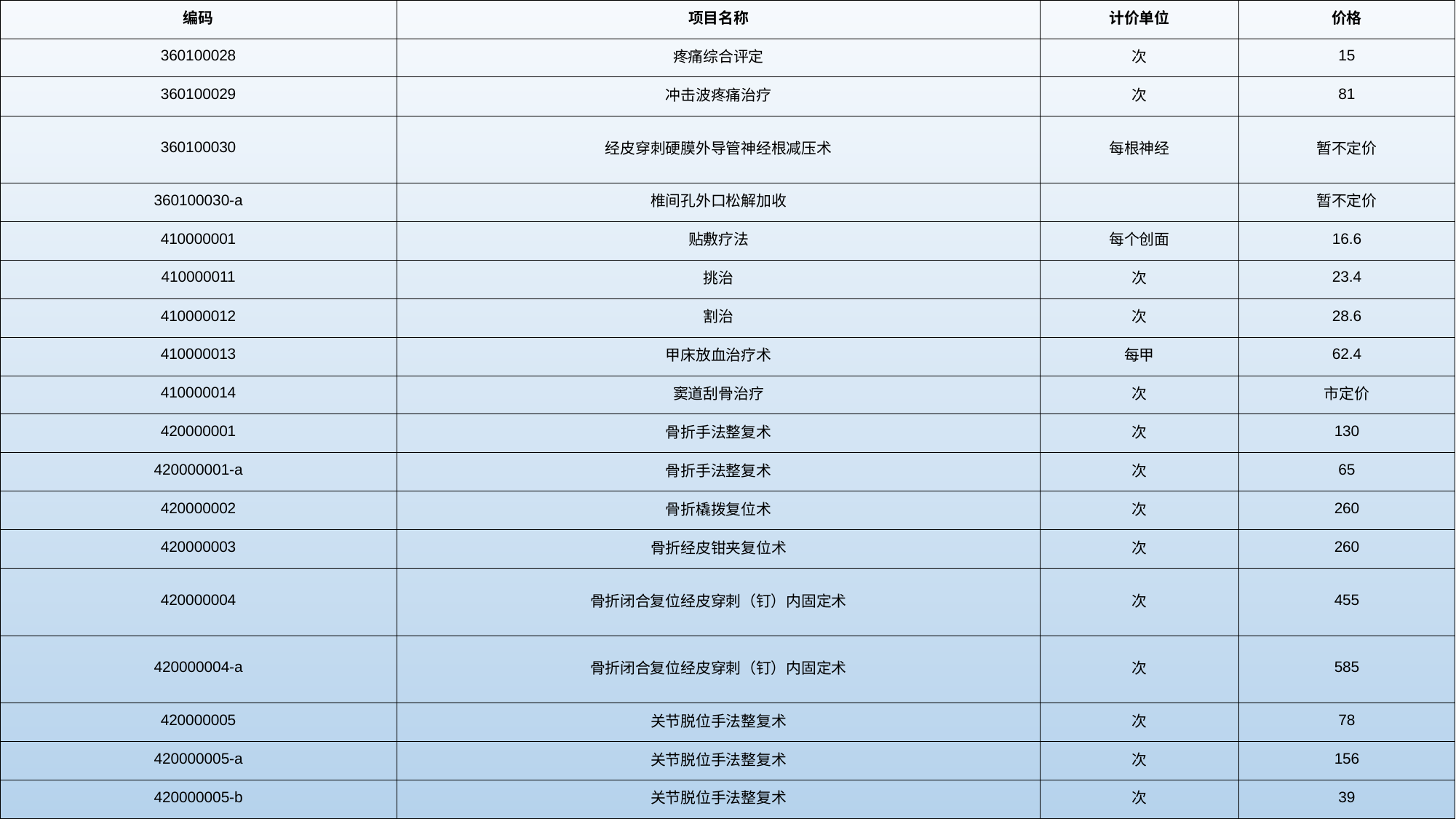

| 编码 | 项目名称 | 计价单位 | 价格 |
| --- | --- | --- | --- |
| 360100028 | 疼痛综合评定 | 次 | 15 |
| 360100029 | 冲击波疼痛治疗 | 次 | 81 |
| 360100030 | 经皮穿刺硬膜外导管神经根减压术 | 每根神经 | 暂不定价 |
| 360100030-a | 椎间孔外口松解加收 |  | 暂不定价 |
| 410000001 | 贴敷疗法 | 每个创面 | 16.6 |
| 410000011 | 挑治 | 次 | 23.4 |
| 410000012 | 割治 | 次 | 28.6 |
| 410000013 | 甲床放血治疗术 | 每甲 | 62.4 |
| 410000014 | 窦道刮骨治疗 | 次 | 市定价 |
| 420000001 | 骨折手法整复术 | 次 | 130 |
| 420000001-a | 骨折手法整复术 | 次 | 65 |
| 420000002 | 骨折橇拨复位术 | 次 | 260 |
| 420000003 | 骨折经皮钳夹复位术 | 次 | 260 |
| 420000004 | 骨折闭合复位经皮穿刺（钉）内固定术 | 次 | 455 |
| 420000004-a | 骨折闭合复位经皮穿刺（钉）内固定术 | 次 | 585 |
| 420000005 | 关节脱位手法整复术 | 次 | 78 |
| 420000005-a | 关节脱位手法整复术 | 次 | 156 |
| 420000005-b | 关节脱位手法整复术 | 次 | 39 |